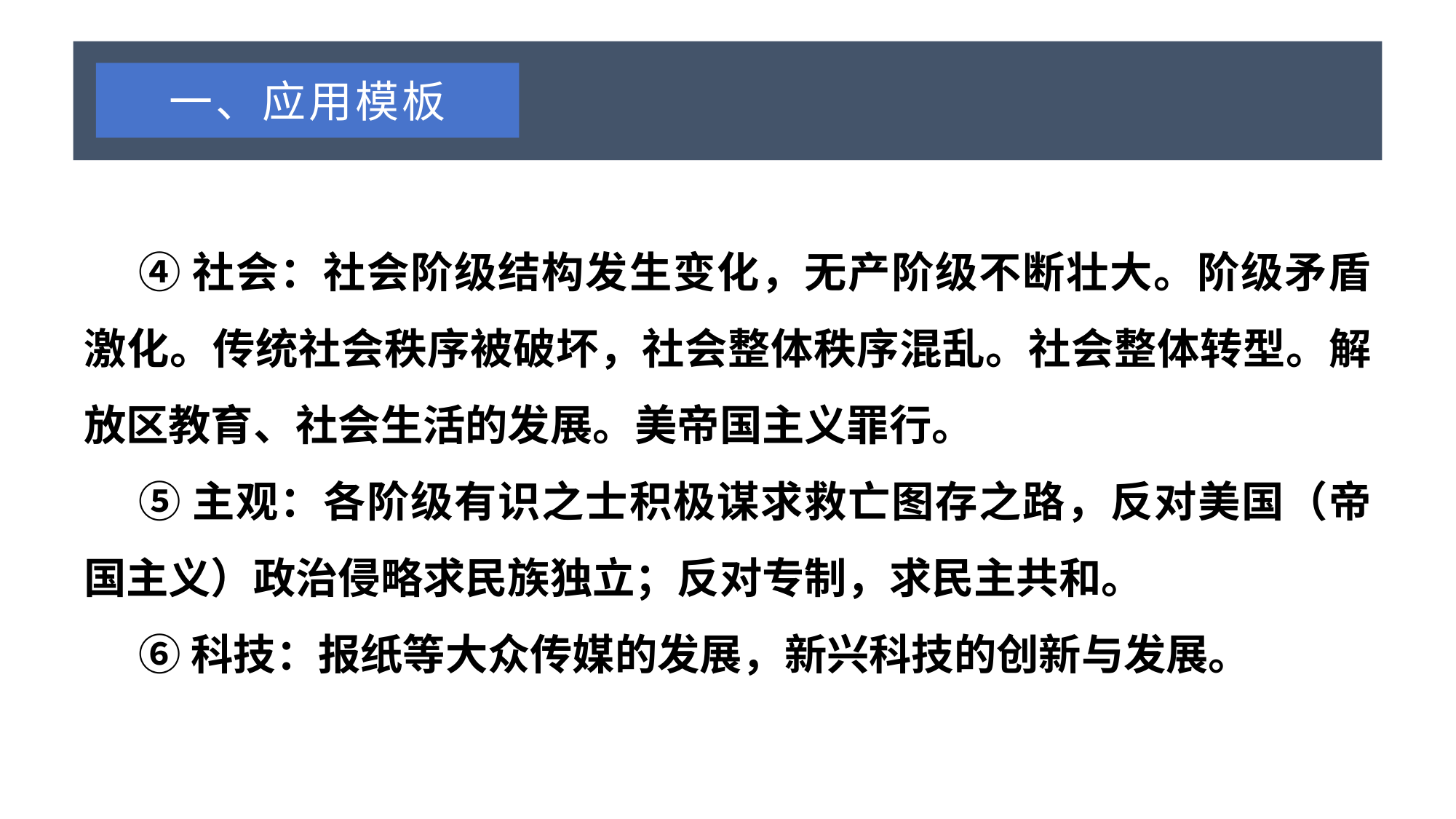

一、应用模板
④社会：社会阶级结构发生变化，无产阶级不断壮大。阶级矛盾激化。传统社会秩序被破坏，社会整体秩序混乱。社会整体转型。解放区教育、社会生活的发展。美帝国主义罪行。
⑤主观：各阶级有识之士积极谋求救亡图存之路，反对美国（帝国主义）政治侵略求民族独立；反对专制，求民主共和。
⑥科技：报纸等大众传媒的发展，新兴科技的创新与发展。